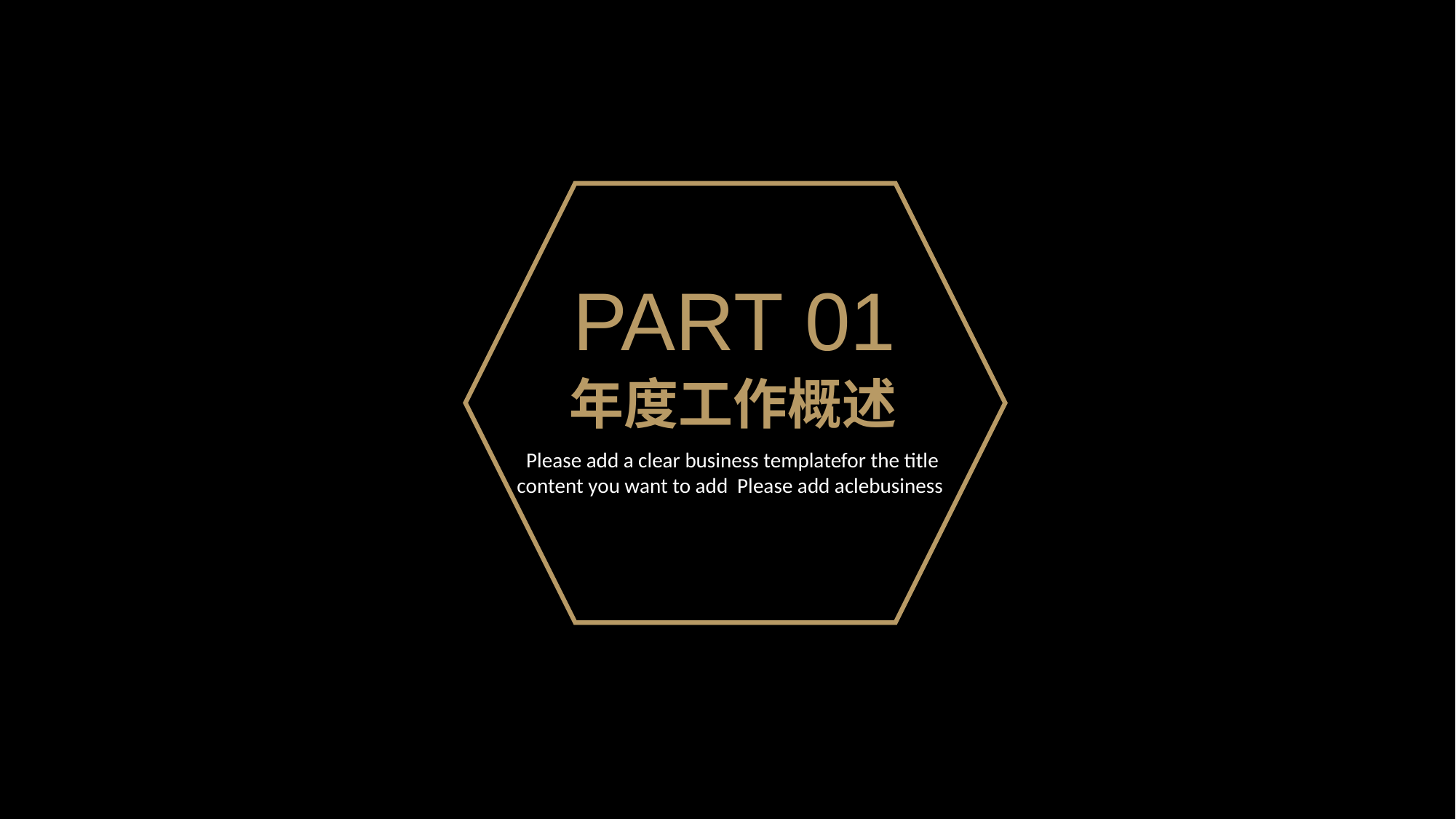

PART 01
年度工作概述
Please add a clear business templatefor the title
content you want to add  Please add aclebusiness